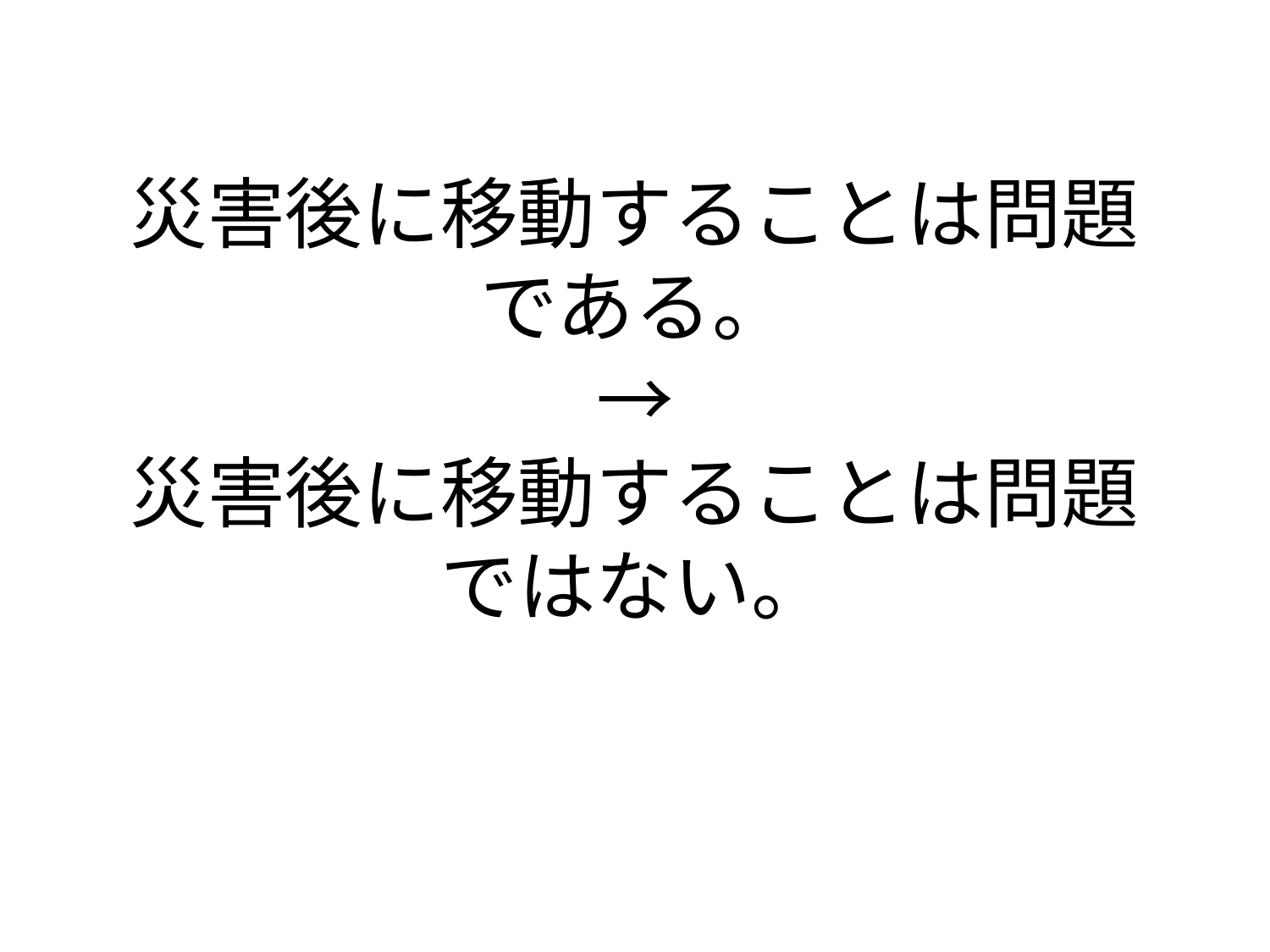

# 災害後に移動することは問題である。 → 災害後に移動することは問題ではない。